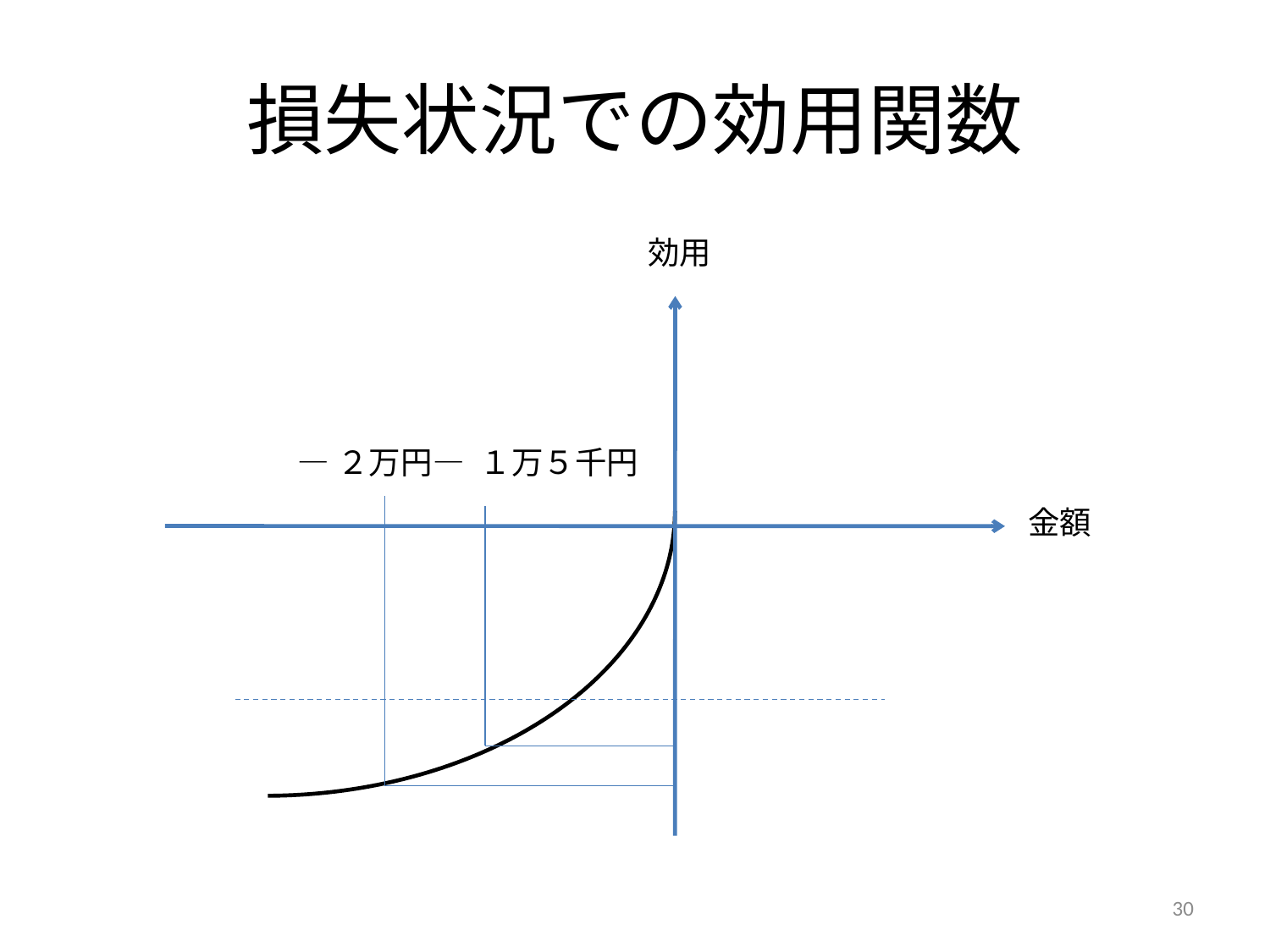

# 損失状況での効用関数

効用
―２万円
― １万５千円
金額
30